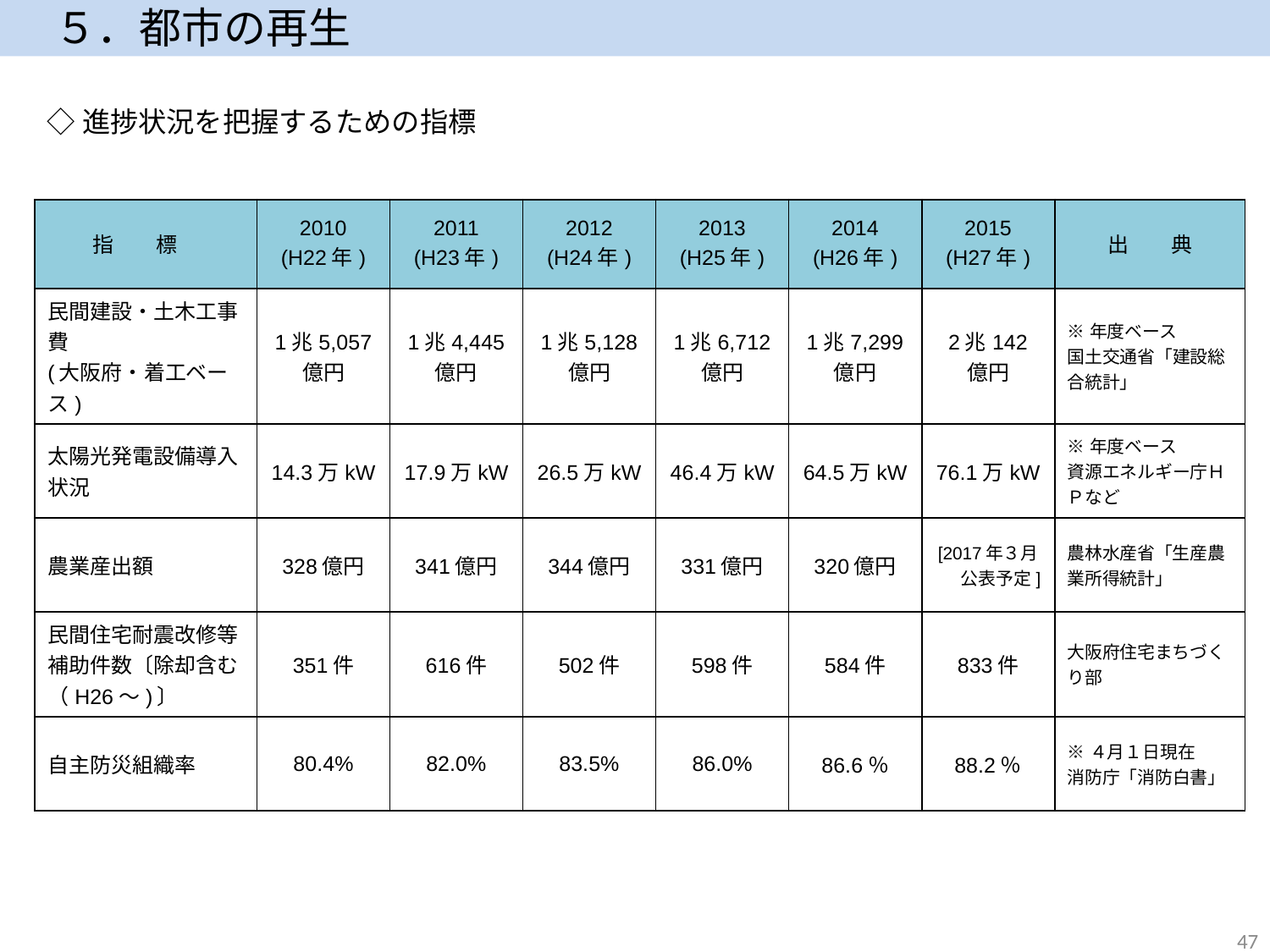

５．都市の再生
◇進捗状況を把握するための指標
| 指　　標 | 2010 (H22年) | 2011 (H23年) | 2012 (H24年) | 2013 (H25年) | 2014 (H26年) | 2015 (H27年) | 出　　典 |
| --- | --- | --- | --- | --- | --- | --- | --- |
| 民間建設・土木工事費 (大阪府・着工ベース) | 1兆5,057 億円 | 1兆4,445 億円 | 1兆5,128 億円 | 1兆6,712 億円 | 1兆7,299 億円 | 2兆142 億円 | ※年度ベース 国土交通省「建設総合統計」 |
| 太陽光発電設備導入状況 | 14.3万kW | 17.9万kW | 26.5万kW | 46.4万kW | 64.5万kW | 76.1万kW | ※年度ベース 資源エネルギー庁ＨＰなど |
| 農業産出額 | 328億円 | 341億円 | 344億円 | 331億円 | 320億円 | [2017年３月公表予定] | 農林水産省「生産農業所得統計」 |
| 民間住宅耐震改修等補助件数〔除却含む（H26～)〕 | 351件 | 616件 | 502件 | 598件 | 584件 | 833件 | 大阪府住宅まちづくり部 |
| 自主防災組織率 | 80.4% | 82.0% | 83.5% | 86.0% | 86.6％ | 88.2％ | ※４月１日現在 消防庁「消防白書」 |
47